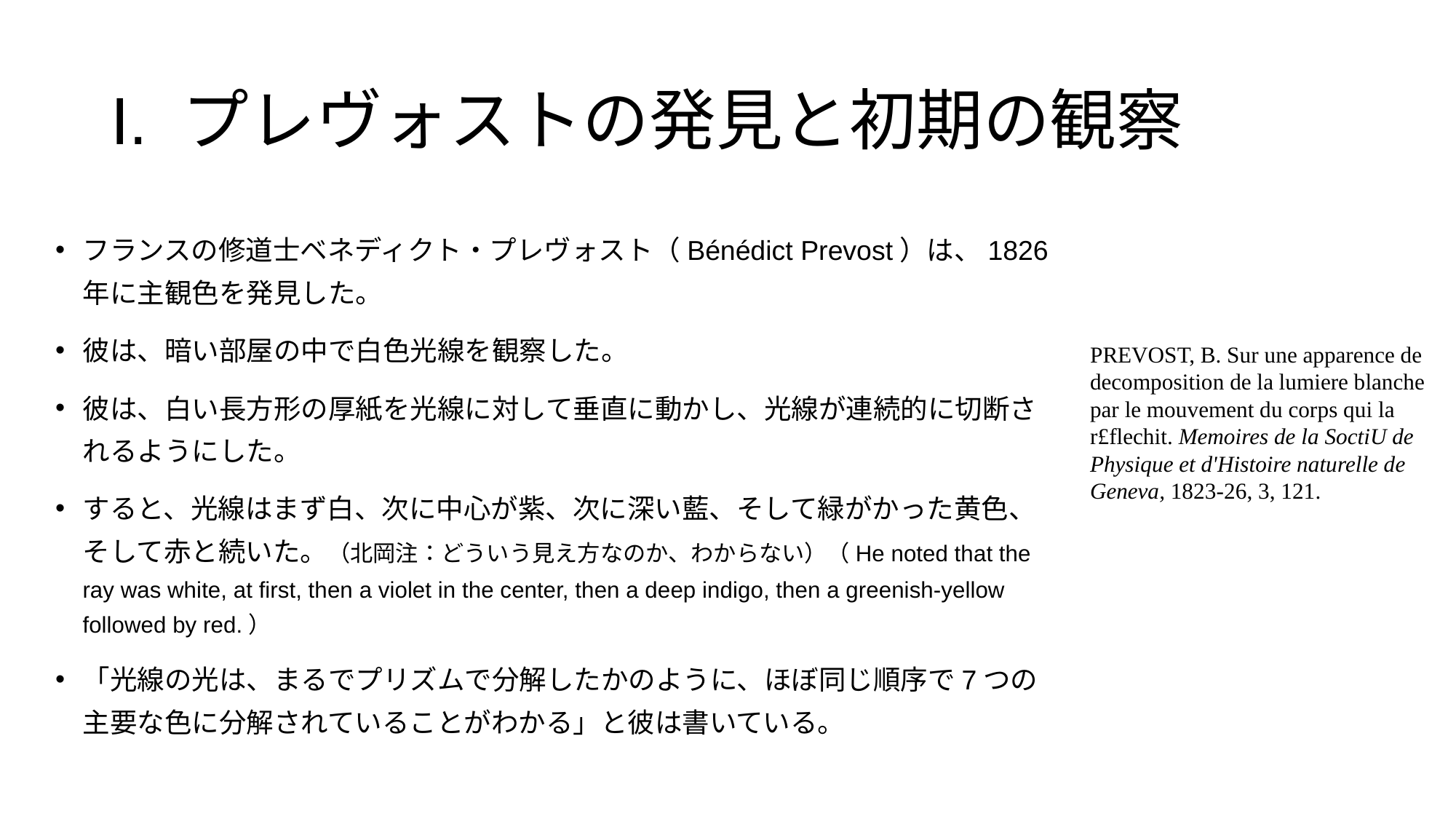

# I. プレヴォストの発見と初期の観察
フランスの修道士ベネディクト・プレヴォスト（Bénédict Prevost）は、1826年に主観色を発見した。
彼は、暗い部屋の中で白色光線を観察した。
彼は、白い長方形の厚紙を光線に対して垂直に動かし、光線が連続的に切断されるようにした。
すると、光線はまず白、次に中心が紫、次に深い藍、そして緑がかった黄色、そして赤と続いた。（北岡注：どういう見え方なのか、わからない）（He noted that the ray was white, at first, then a violet in the center, then a deep indigo, then a greenish-yellow followed by red.）
「光線の光は、まるでプリズムで分解したかのように、ほぼ同じ順序で7つの主要な色に分解されていることがわかる」と彼は書いている。
PREVOST, B. Sur une apparence de
decomposition de la lumiere blanche
par le mouvement du corps qui la
r£flechit. Memoires de la SoctiU de
Physique et d'Histoire naturelle de
Geneva, 1823-26, 3, 121.